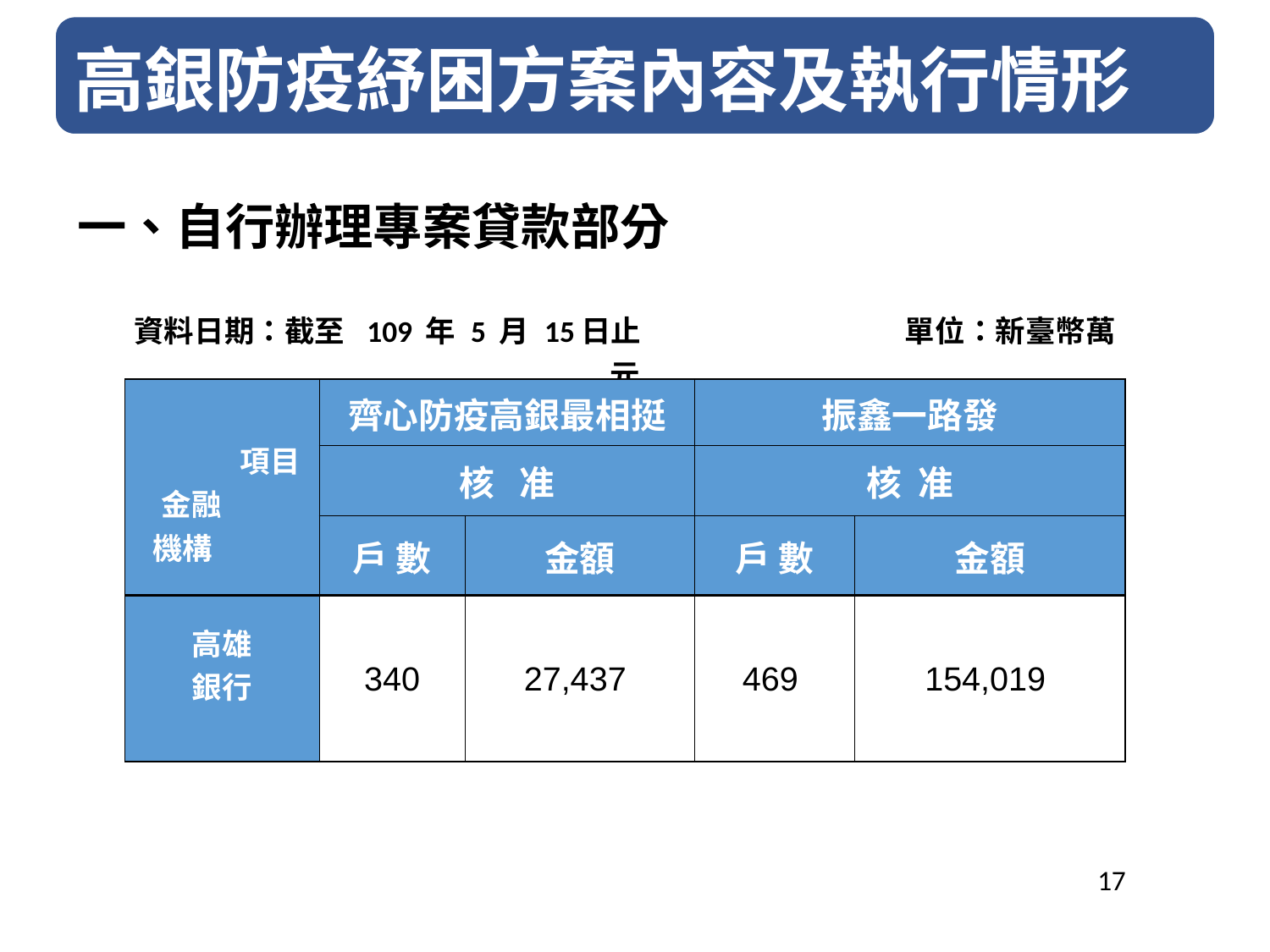

高銀防疫紓困方案內容及執行情形
一、自行辦理專案貸款部分
| 資料日期：截至 109 年 5 月 15日止 單位：新臺幣萬元 |  |  |  |  |
| --- | --- | --- | --- | --- |
| 項目 金融 機構 | 齊心防疫高銀最相挺 |  | 振鑫一路發 |  |
|  | 核 准 |  | 核 准 |  |
|  | 戶 數 | 金額 | 戶 數 | 金額 |
| 高雄 銀行 | 340 | 27,437 | 469 | 154,019 |
17